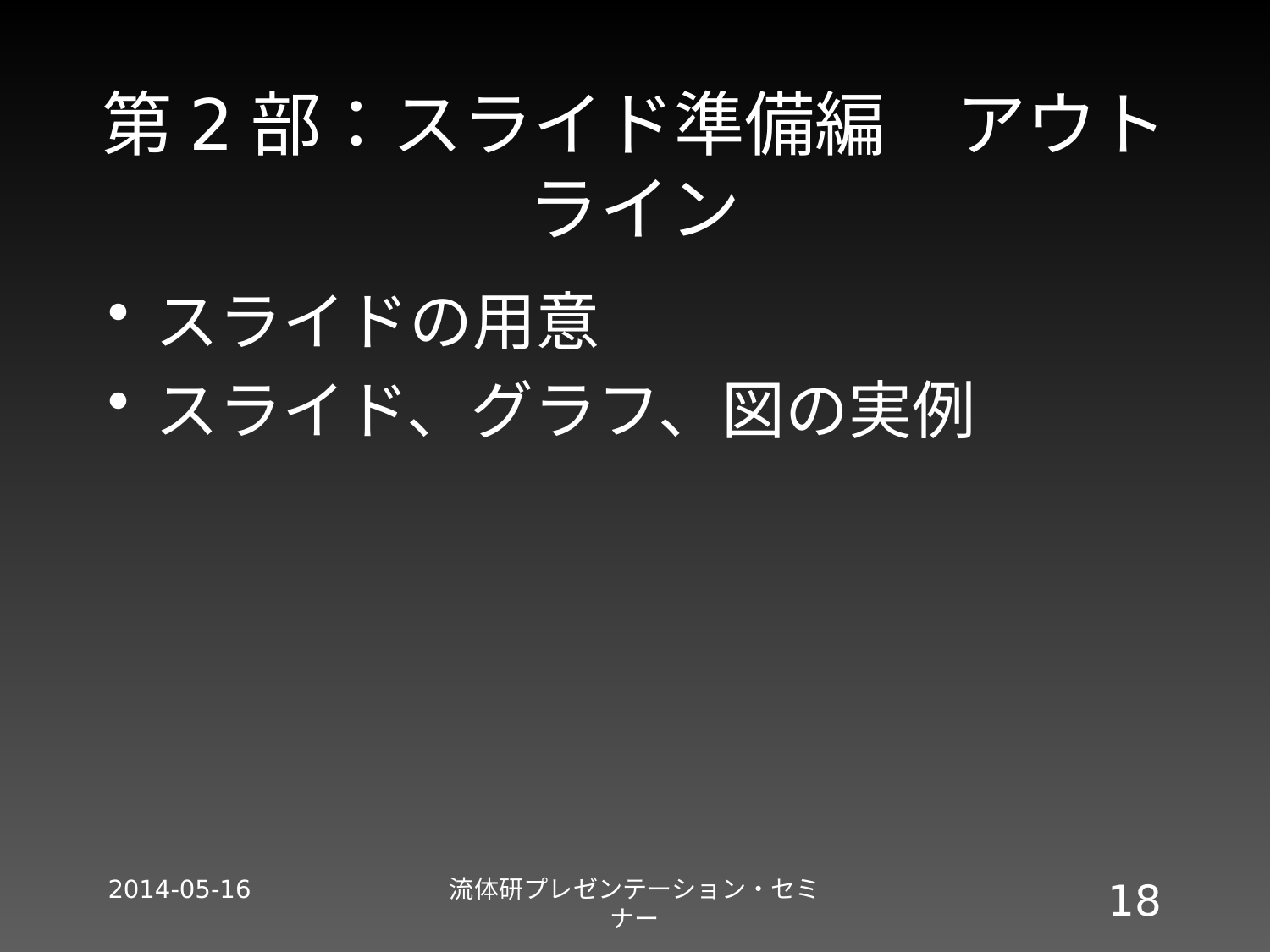

# 第2部：スライド準備編　アウトライン
スライドの用意
スライド、グラフ、図の実例
2014-05-16
流体研プレゼンテーション・セミナー
18